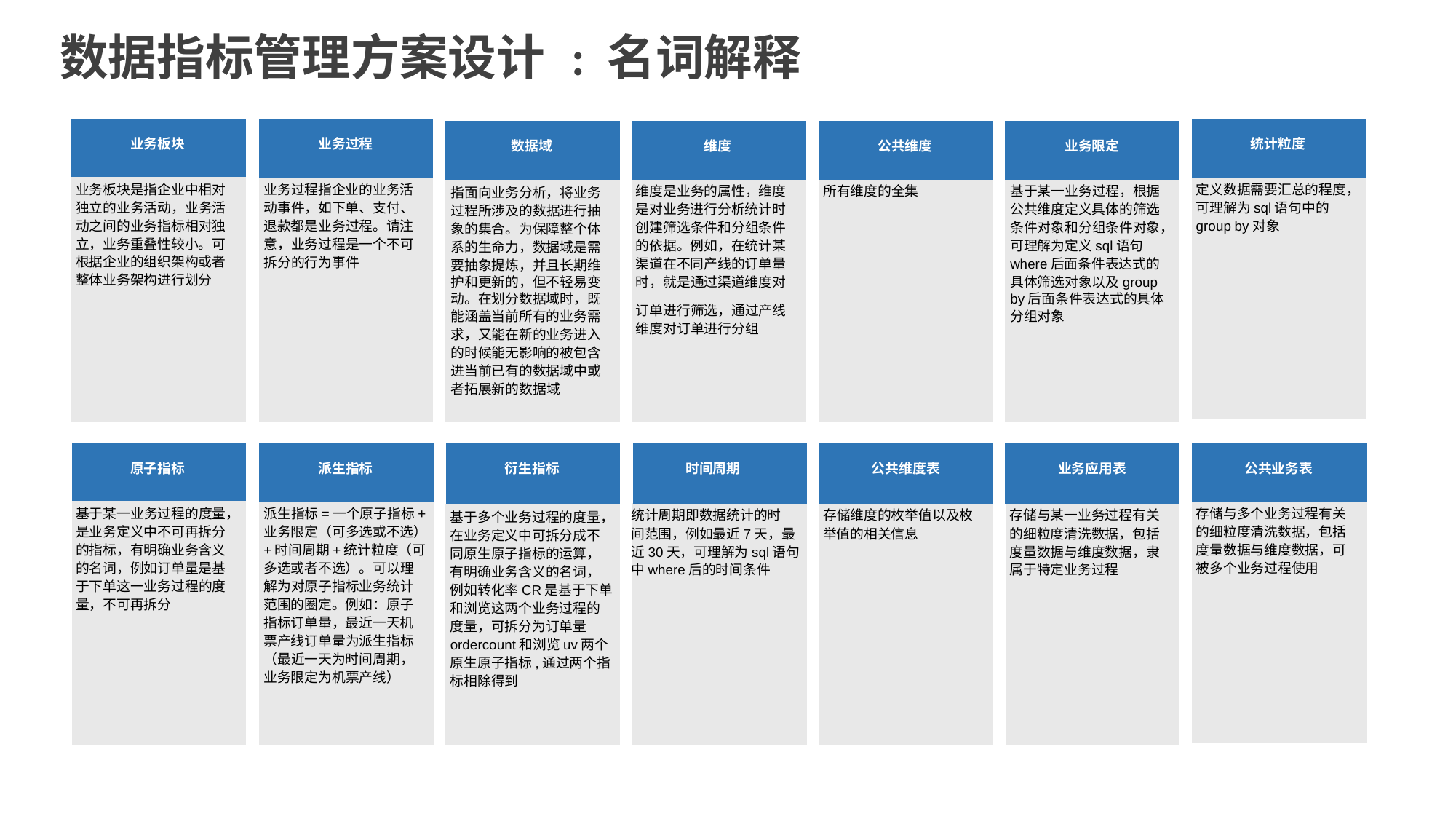

数据指标管理方案设计 : 名词解释

	业务板块

业务板块是指企业中相对
独立的业务活动，业务活
动之间的业务指标相对独
立，业务重叠性较小。可
根据企业的组织架构或者
整体业务架构进行划分
	业务过程

业务过程指企业的业务活
动事件，如下单、支付、
退款都是业务过程。请注
意，业务过程是一个不可
拆分的行为事件
	统计粒度

定义数据需要汇总的程度，
可理解为sql语句中的
group by对象
	数据域

指面向业务分析，将业务
过程所涉及的数据进行抽
象的集合。为保障整个体
系的生命力，数据域是需
要抽象提炼，并且长期维
护和更新的，但不轻易变
动。在划分数据域时，既
能涵盖当前所有的业务需
求，又能在新的业务进入
的时候能无影响的被包含
进当前已有的数据域中或
者拓展新的数据域

	维度

维度是业务的属性，维度
是对业务进行分析统计时
创建筛选条件和分组条件
的依据。例如，在统计某
渠道在不同产线的订单量
时，就是通过渠道维度对
	公共维度

所有维度的全集
	业务限定

基于某一业务过程，根据
公共维度定义具体的筛选
条件对象和分组条件对象，
可理解为定义sql语句
where后面条件表达式的
具体筛选对象以及group
by后面条件表达式的具体
分组对象

订单进行筛选，通过产线
维度对订单进行分组

	原子指标

基于某一业务过程的度量，
是业务定义中不可再拆分
的指标，有明确业务含义
的名词，例如订单量是基
于下单这一业务过程的度
量，不可再拆分
	派生指标

派生指标=一个原子指标+
业务限定（可多选或不选）
+时间周期+统计粒度（可
多选或者不选）。可以理
解为对原子指标业务统计
范围的圈定。例如：原子
指标订单量，最近一天机
票产线订单量为派生指标
（最近一天为时间周期，
业务限定为机票产线）
	衍生指标

基于多个业务过程的度量，
在业务定义中可拆分成不
同原生原子指标的运算，
有明确业务含义的名词，
例如转化率CR是基于下单
和浏览这两个业务过程的
度量，可拆分为订单量
ordercount和浏览uv两个
原生原子指标,通过两个指
标相除得到
	时间周期

统计周期即数据统计的时
间范围，例如最近7天，最
近30天，可理解为sql语句
中where后的时间条件
	公共维度表

存储维度的枚举值以及枚
举值的相关信息
	业务应用表

存储与某一业务过程有关
的细粒度清洗数据，包括
度量数据与维度数据，隶
属于特定业务过程
	公共业务表

存储与多个业务过程有关
的细粒度清洗数据，包括
度量数据与维度数据，可
被多个业务过程使用